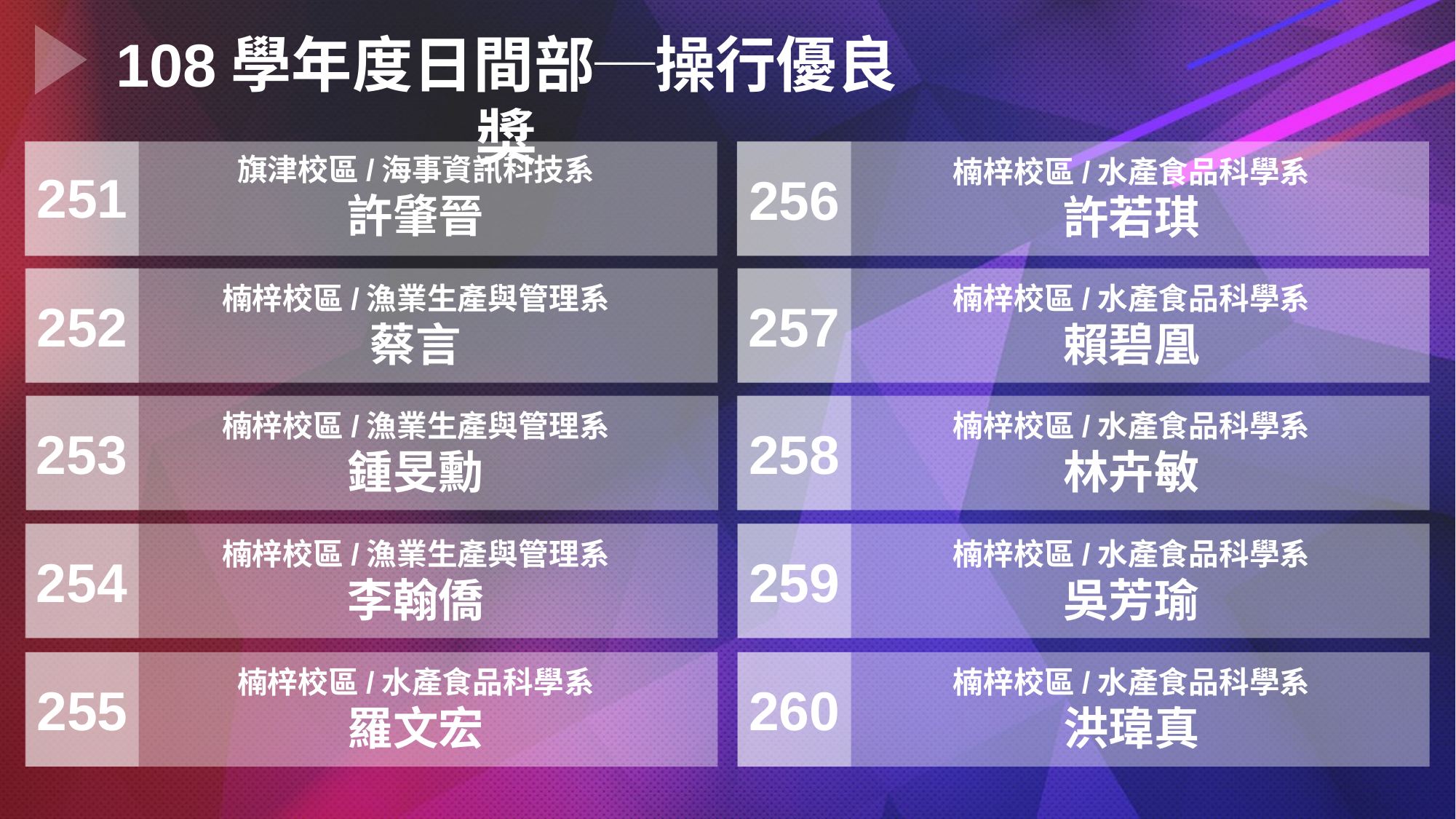

108學年度日間部─操行優良獎

旗津校區/海事資訊科技系
許肇晉
楠梓校區/水產食品科學系
許若琪
251
256

楠梓校區/漁業生產與管理系
蔡言
楠梓校區/水產食品科學系
賴碧凰
257
252

楠梓校區/漁業生產與管理系
鍾旻勳
楠梓校區/水產食品科學系
林卉敏
258
253

楠梓校區/漁業生產與管理系
李翰僑
楠梓校區/水產食品科學系
吳芳瑜
254
259

楠梓校區/水產食品科學系
羅文宏
楠梓校區/水產食品科學系
洪瑋真
255
260